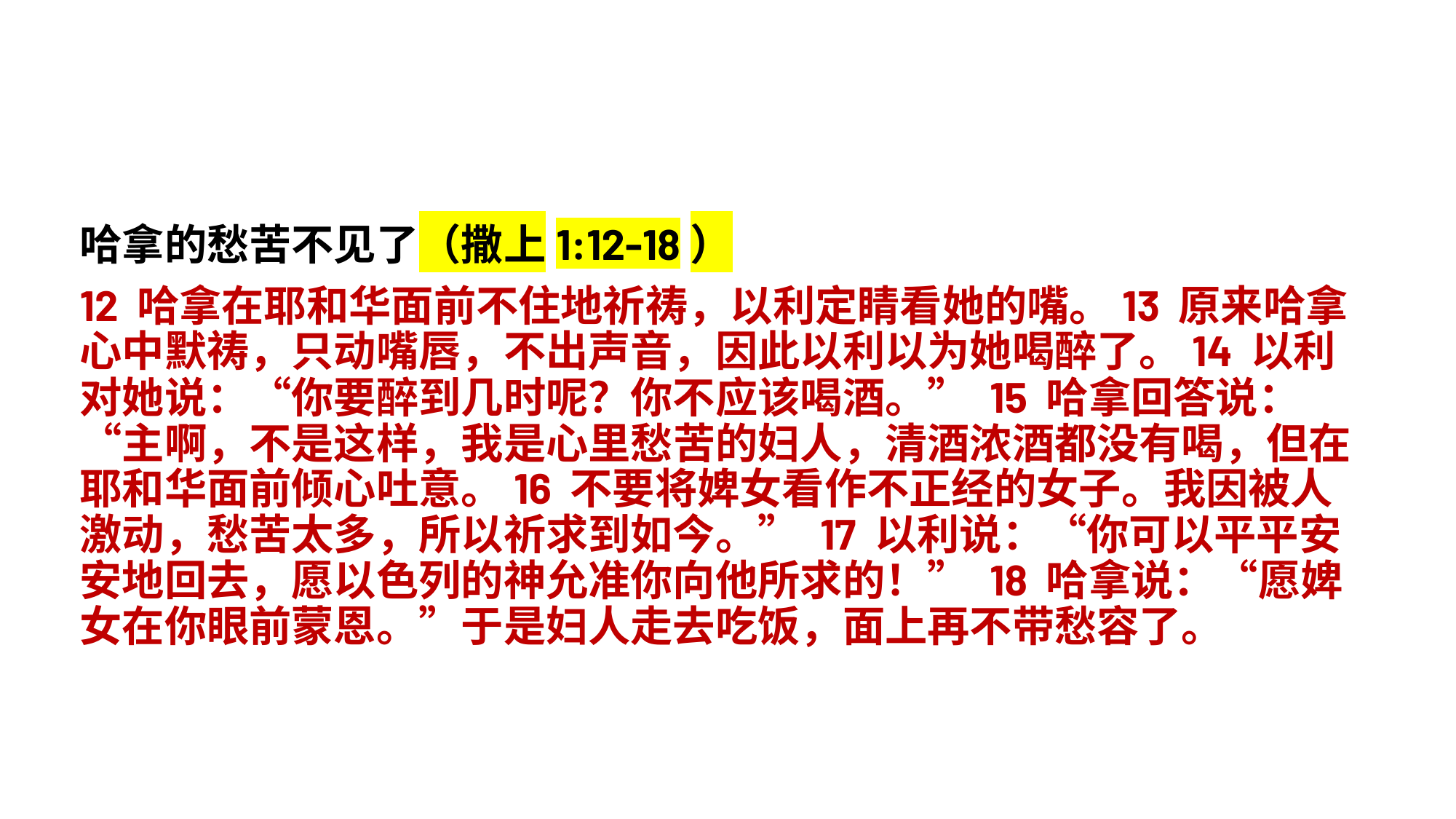

哈拿的愁苦不见了（撒上1:12-18）
12 哈拿在耶和华面前不住地祈祷，以利定睛看她的嘴。13 原来哈拿心中默祷，只动嘴唇，不出声音，因此以利以为她喝醉了。14 以利对她说：“你要醉到几时呢？你不应该喝酒。” 15 哈拿回答说：“主啊，不是这样，我是心里愁苦的妇人，清酒浓酒都没有喝，但在耶和华面前倾心吐意。16 不要将婢女看作不正经的女子。我因被人激动，愁苦太多，所以祈求到如今。” 17 以利说：“你可以平平安安地回去，愿以色列的神允准你向他所求的！” 18 哈拿说：“愿婢女在你眼前蒙恩。”于是妇人走去吃饭，面上再不带愁容了。